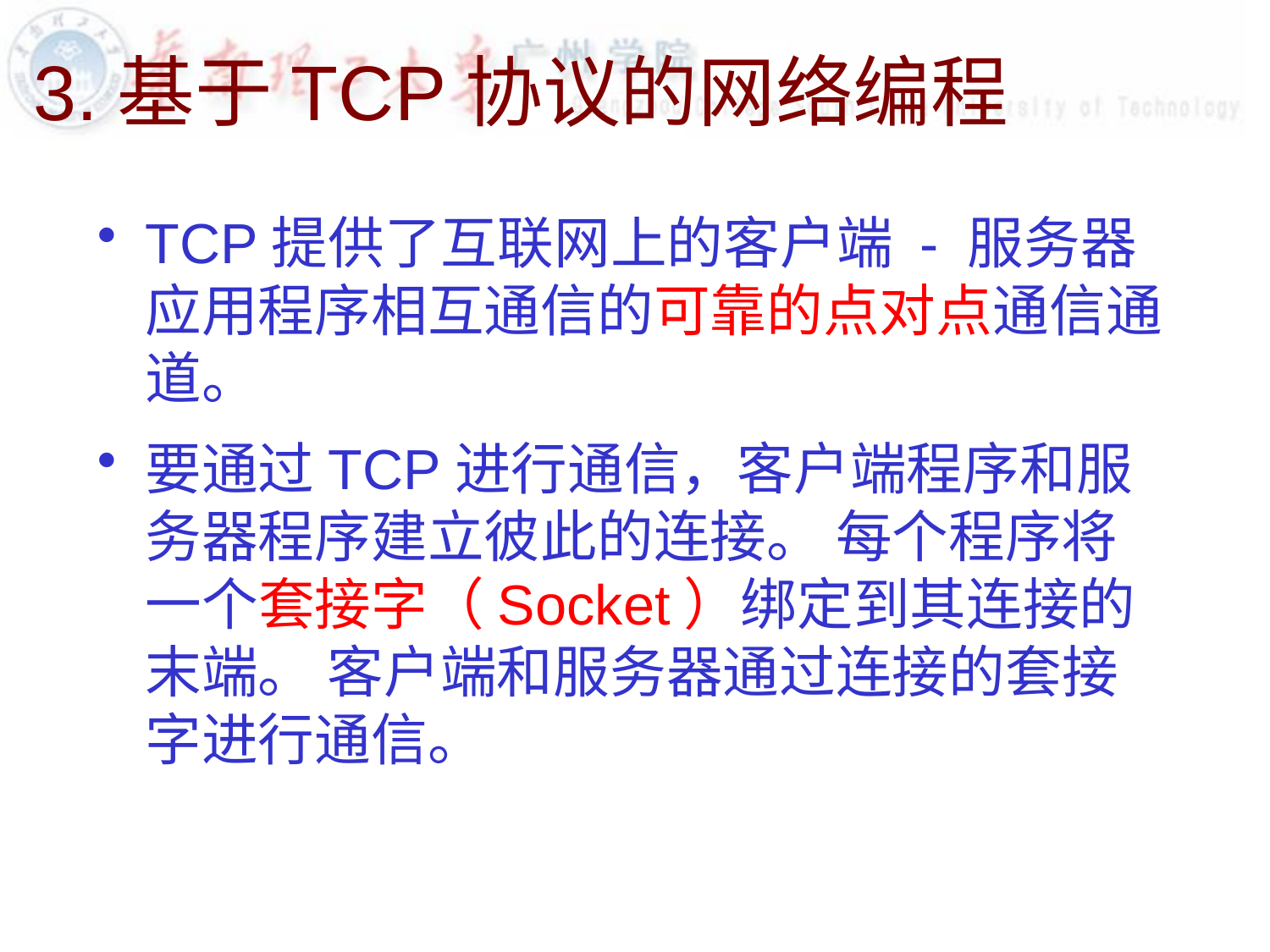

# 3.基于TCP协议的网络编程
TCP提供了互联网上的客户端 - 服务器应用程序相互通信的可靠的点对点通信通道。
要通过TCP进行通信，客户端程序和服务器程序建立彼此的连接。 每个程序将一个套接字（Socket）绑定到其连接的末端。 客户端和服务器通过连接的套接字进行通信。